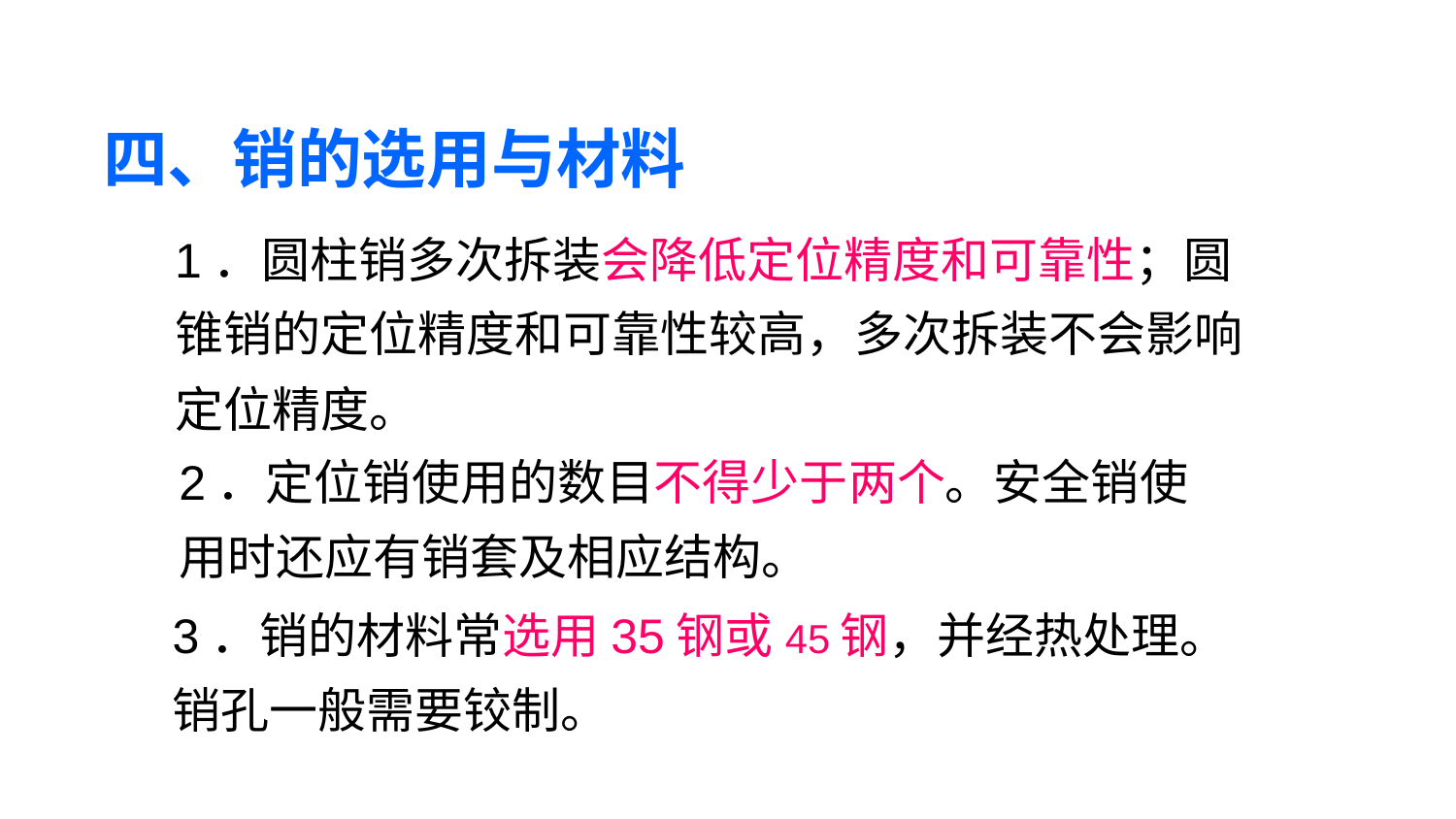

四、销的选用与材料
1．圆柱销多次拆装会降低定位精度和可靠性；圆锥销的定位精度和可靠性较高，多次拆装不会影响定位精度。
2．定位销使用的数目不得少于两个。安全销使用时还应有销套及相应结构。
3．销的材料常选用35钢或45钢，并经热处理。销孔一般需要铰制。